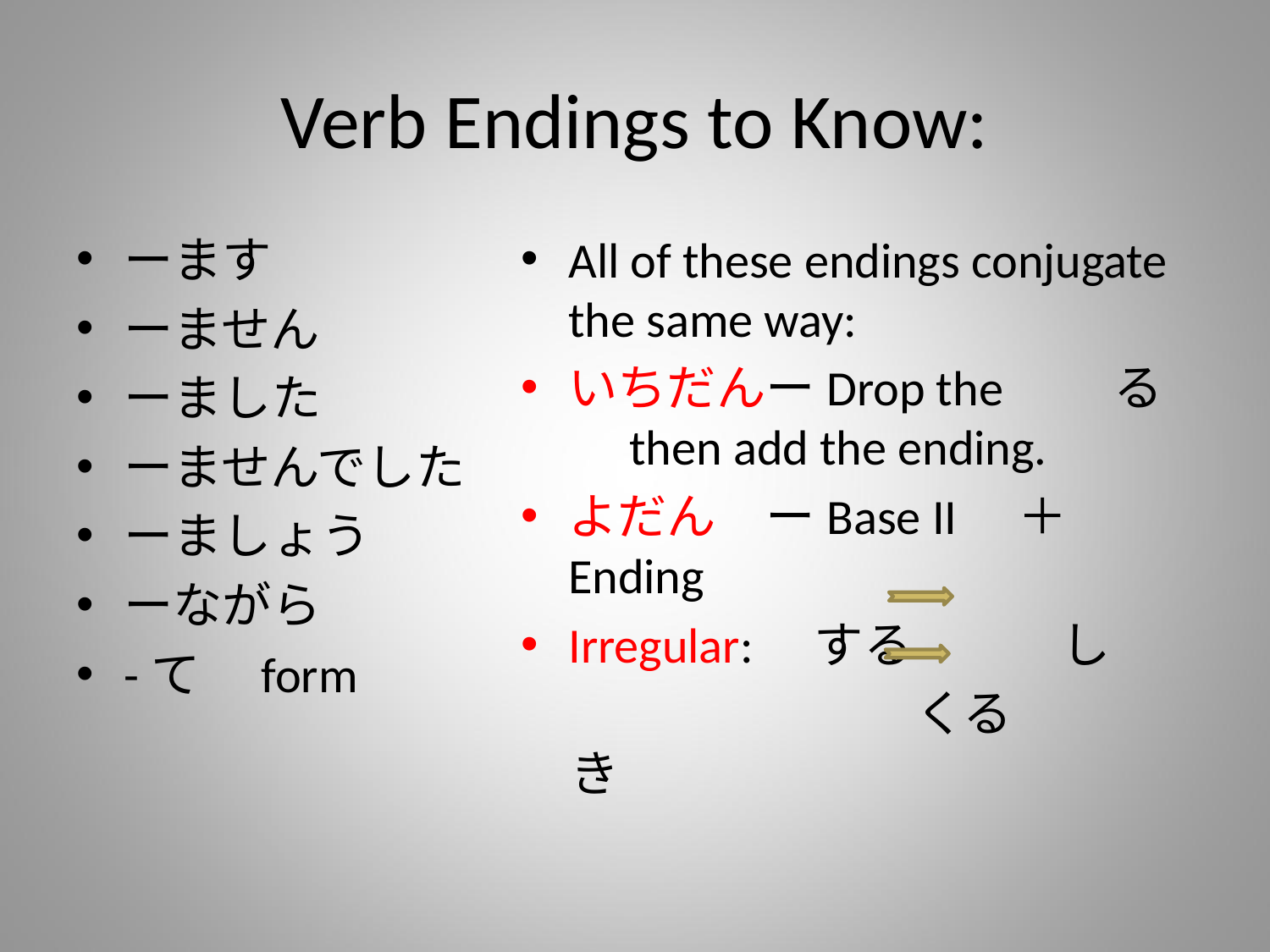

# Verb Endings to Know:
ーます
ーません
ーました
ーませんでした
ーましょう
ーながら
-て　form
All of these endings conjugate the same way:
いちだんーDrop the　　る　then add the ending.
よだん　ーBase II　＋　Ending
Irregular:　する　　　し
　　　　　　　　くる　　　　き